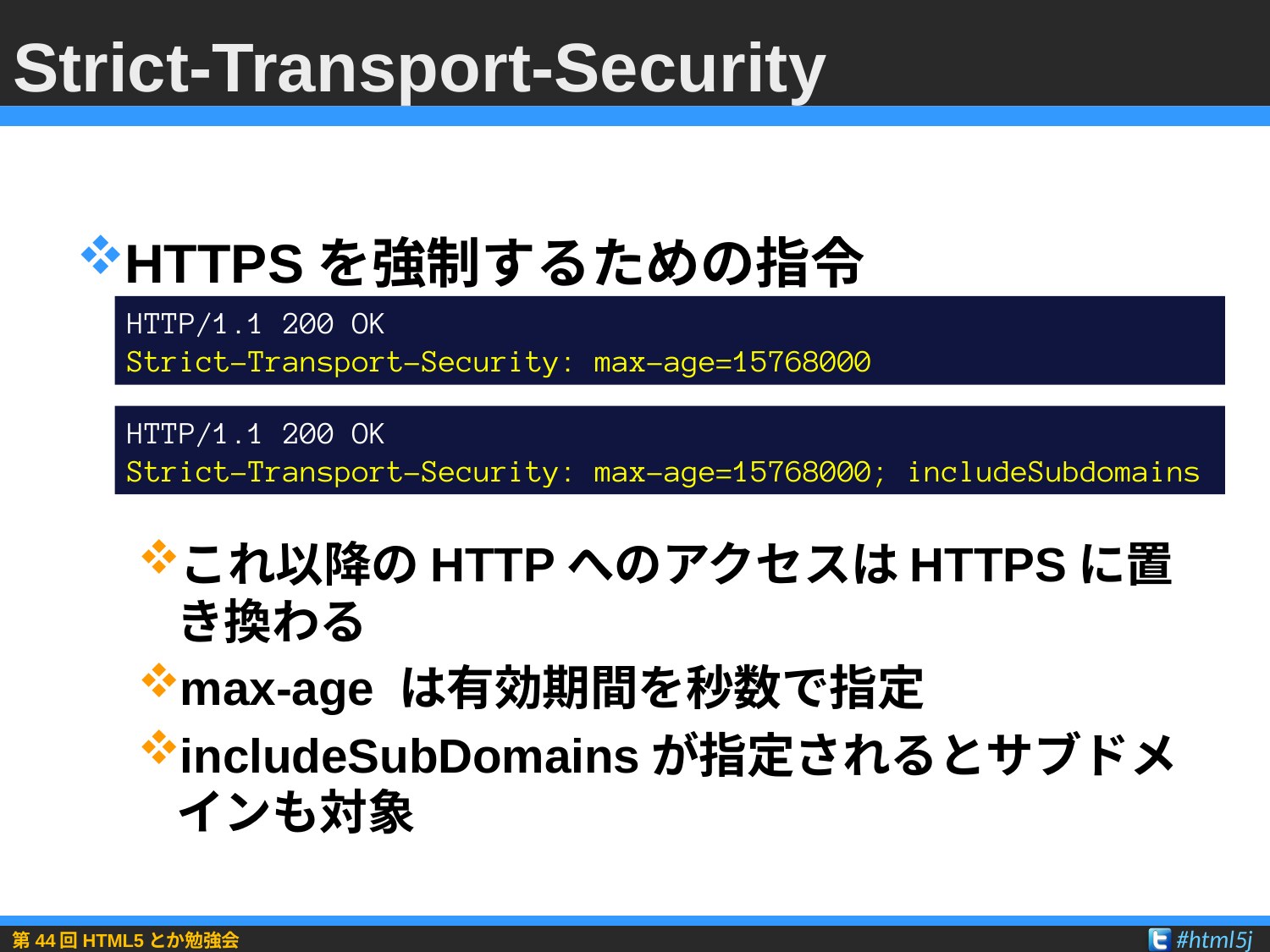

# Strict-Transport-Security
HTTPSを強制するための指令

これ以降のHTTPへのアクセスはHTTPSに置き換わる
max-age は有効期間を秒数で指定
includeSubDomainsが指定されるとサブドメインも対象

HTTP/1.1 200 OK
Strict-Transport-Security: max-age=15768000
HTTP/1.1 200 OK
Strict-Transport-Security: max-age=15768000; includeSubdomains